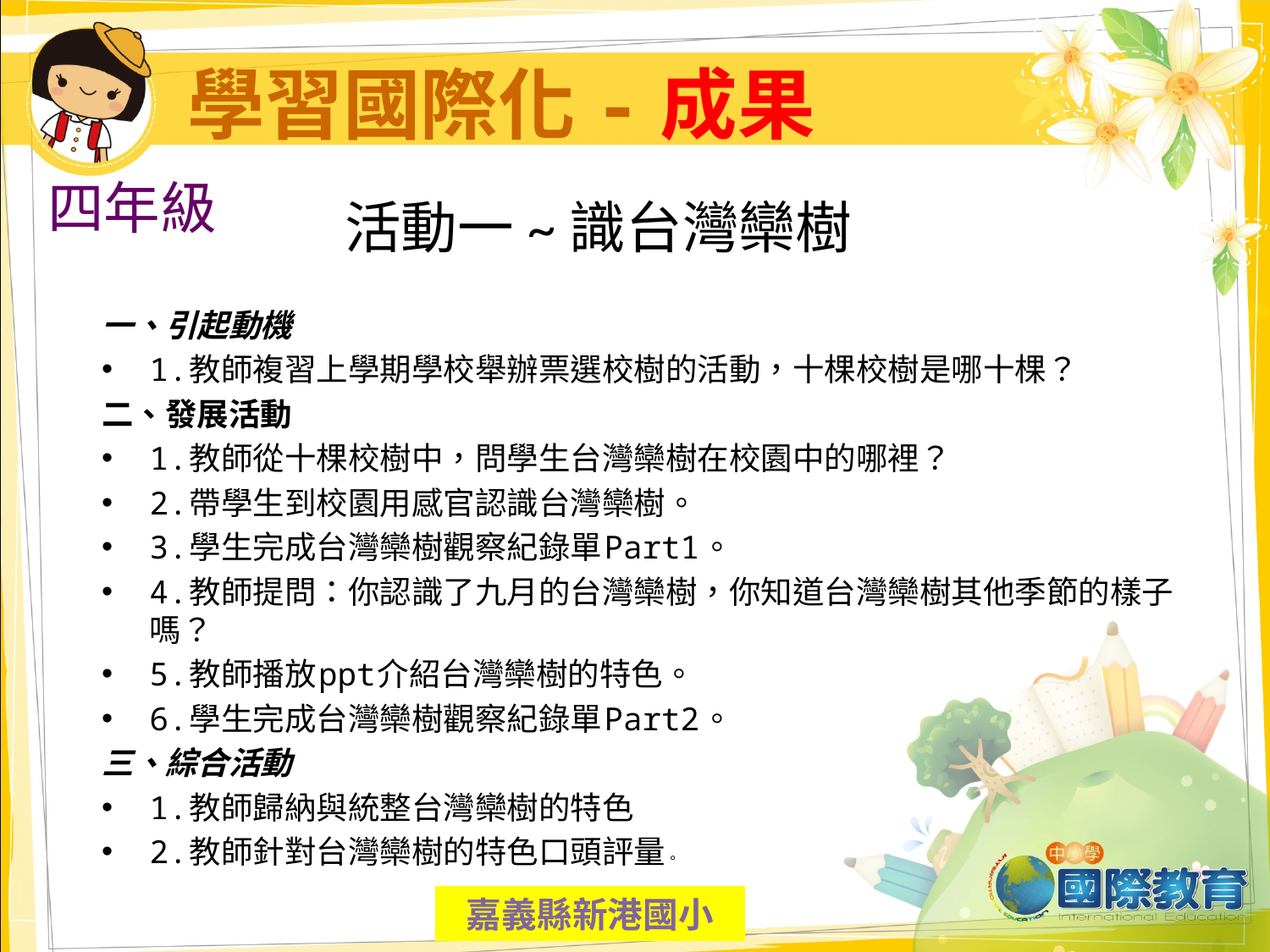

# 學習國際化-成果
四年級
活動一~識台灣欒樹
一、引起動機
1.教師複習上學期學校舉辦票選校樹的活動，十棵校樹是哪十棵？
二、發展活動
1.教師從十棵校樹中，問學生台灣欒樹在校園中的哪裡？
2.帶學生到校園用感官認識台灣欒樹。
3.學生完成台灣欒樹觀察紀錄單Part1。
4.教師提問：你認識了九月的台灣欒樹，你知道台灣欒樹其他季節的樣子嗎？
5.教師播放ppt介紹台灣欒樹的特色。
6.學生完成台灣欒樹觀察紀錄單Part2。
三、綜合活動
1.教師歸納與統整台灣欒樹的特色
2.教師針對台灣欒樹的特色口頭評量。

嘉義縣新港國小